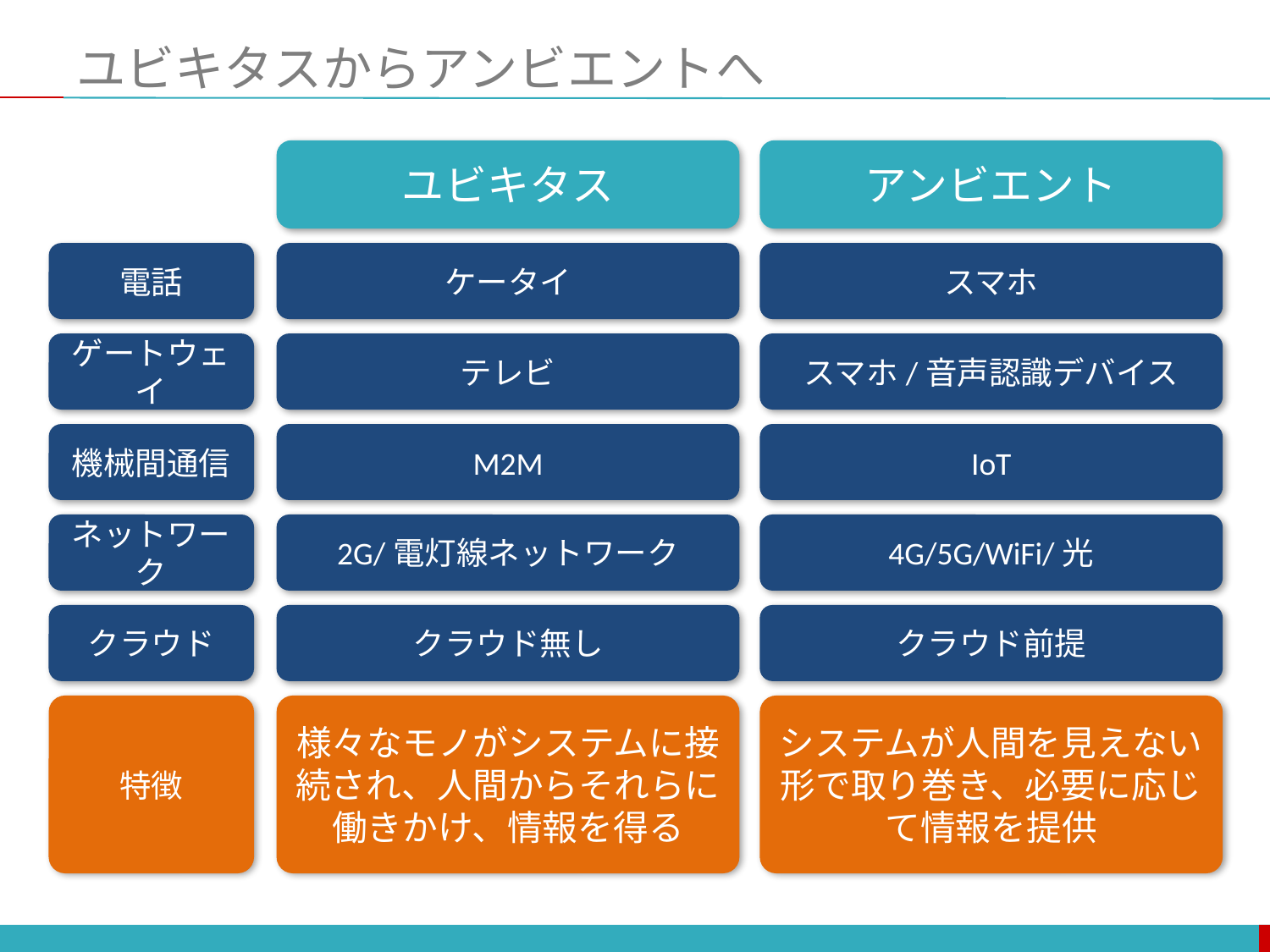

# ユビキタスからアンビエントへ
ユビキタス
アンビエント
電話
ケータイ
スマホ
ゲートウェイ
テレビ
スマホ/音声認識デバイス
機械間通信
M2M
IoT
ネットワーク
2G/電灯線ネットワーク
4G/5G/WiFi/光
クラウド
クラウド無し
クラウド前提
特徴
様々なモノがシステムに接続され、人間からそれらに働きかけ、情報を得る
システムが人間を見えない形で取り巻き、必要に応じて情報を提供